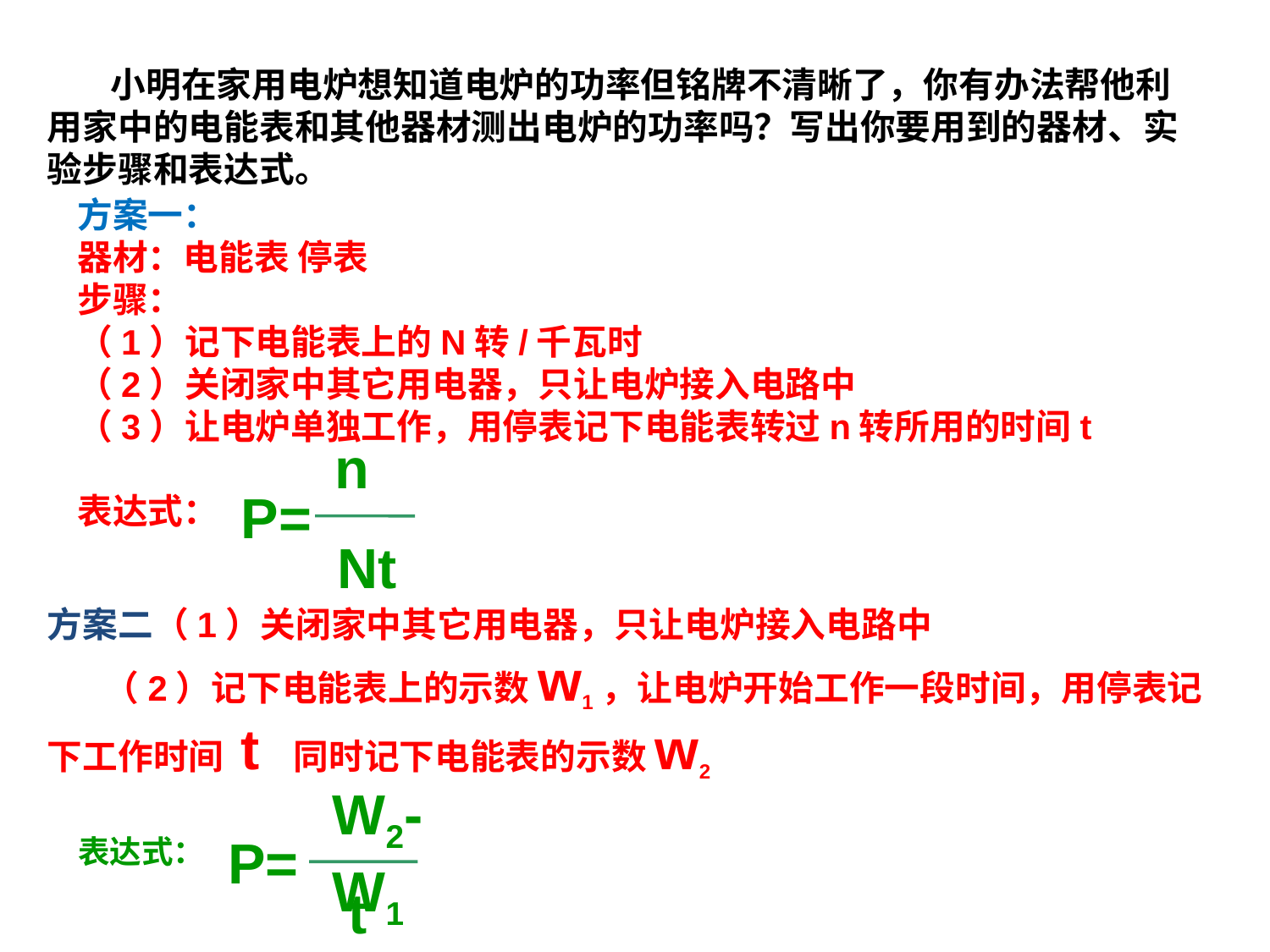

小明在家用电炉想知道电炉的功率但铭牌不清晰了，你有办法帮他利用家中的电能表和其他器材测出电炉的功率吗？写出你要用到的器材、实验步骤和表达式。
方案一：
器材：电能表 停表
步骤：
（1）记下电能表上的N转/千瓦时
（2）关闭家中其它用电器，只让电炉接入电路中
（3）让电炉单独工作，用停表记下电能表转过n转所用的时间t

表达式：

n
P=

Nt

方案二（1）关闭家中其它用电器，只让电炉接入电路中
      （2）记下电能表上的示数w1，让电炉开始工作一段时间，用停表记下工作时间 t  同时记下电能表的示数w2
W2-W1
P=

 t
表达式：